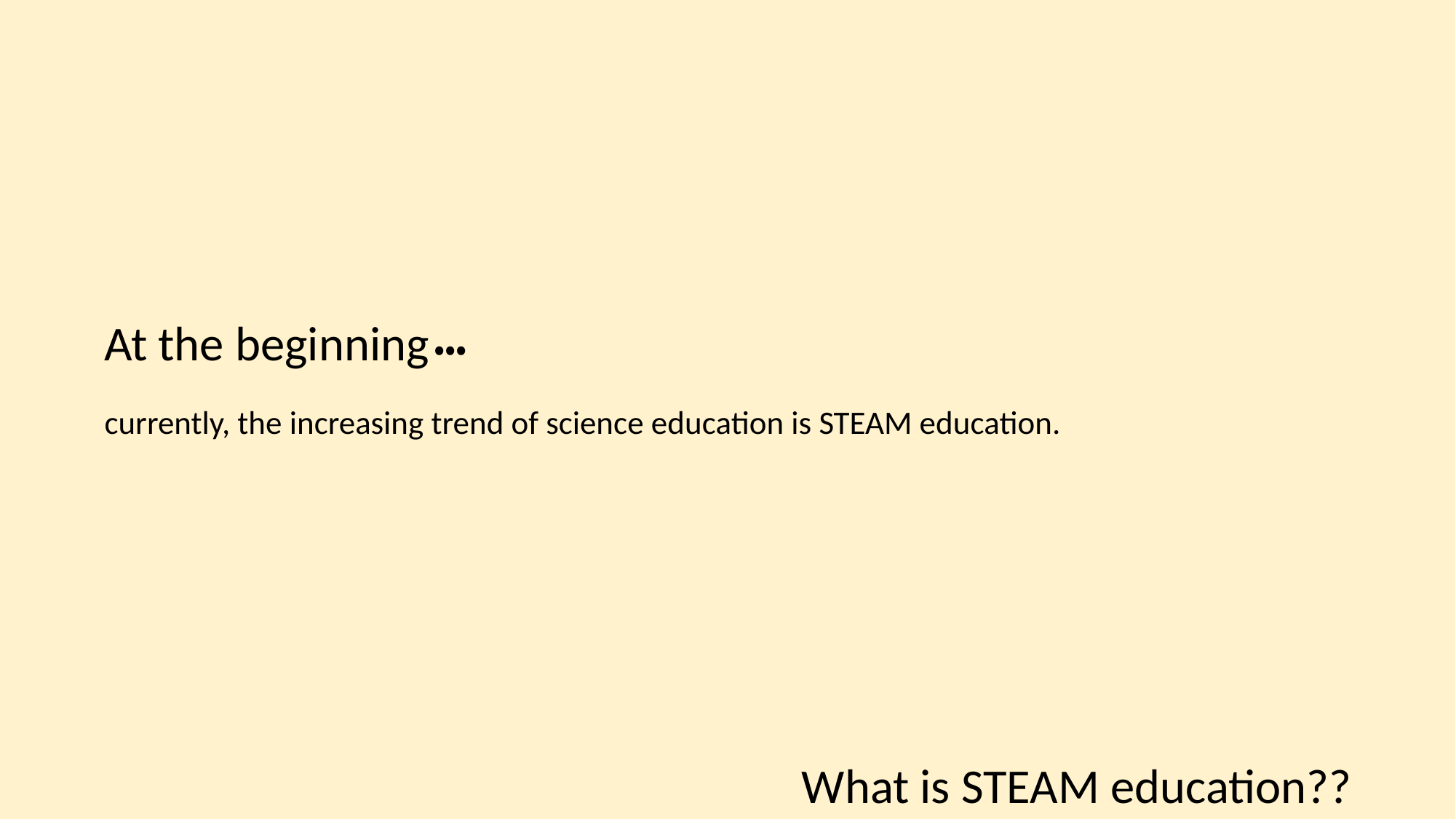

# At the beginning・・・ currently, the increasing trend of science education is STEAM education.
What is STEAM education??